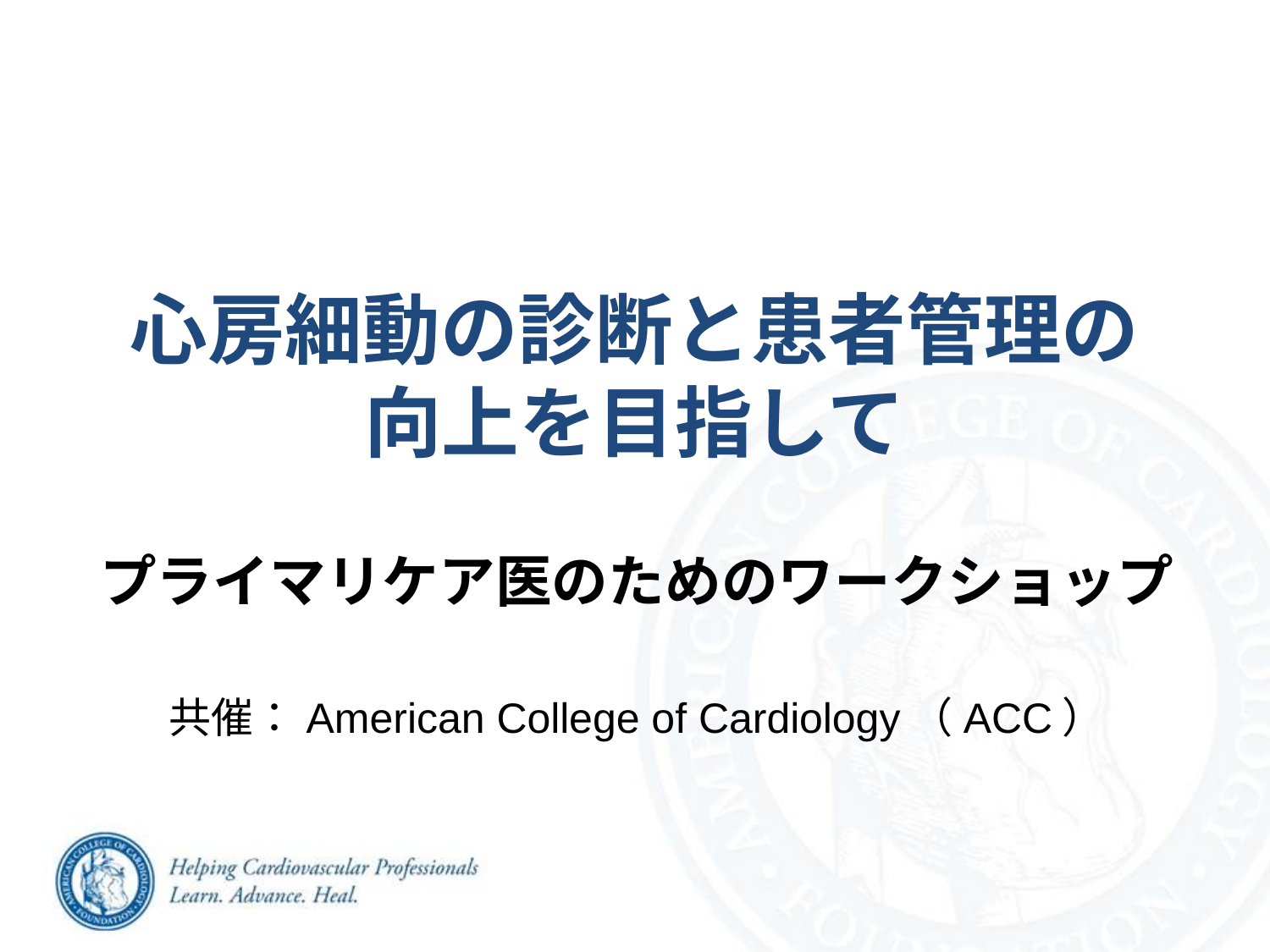

# 心房細動の診断と患者管理の 向上を目指して
プライマリケア医のためのワークショップ

共催：American College of Cardiology（ACC）